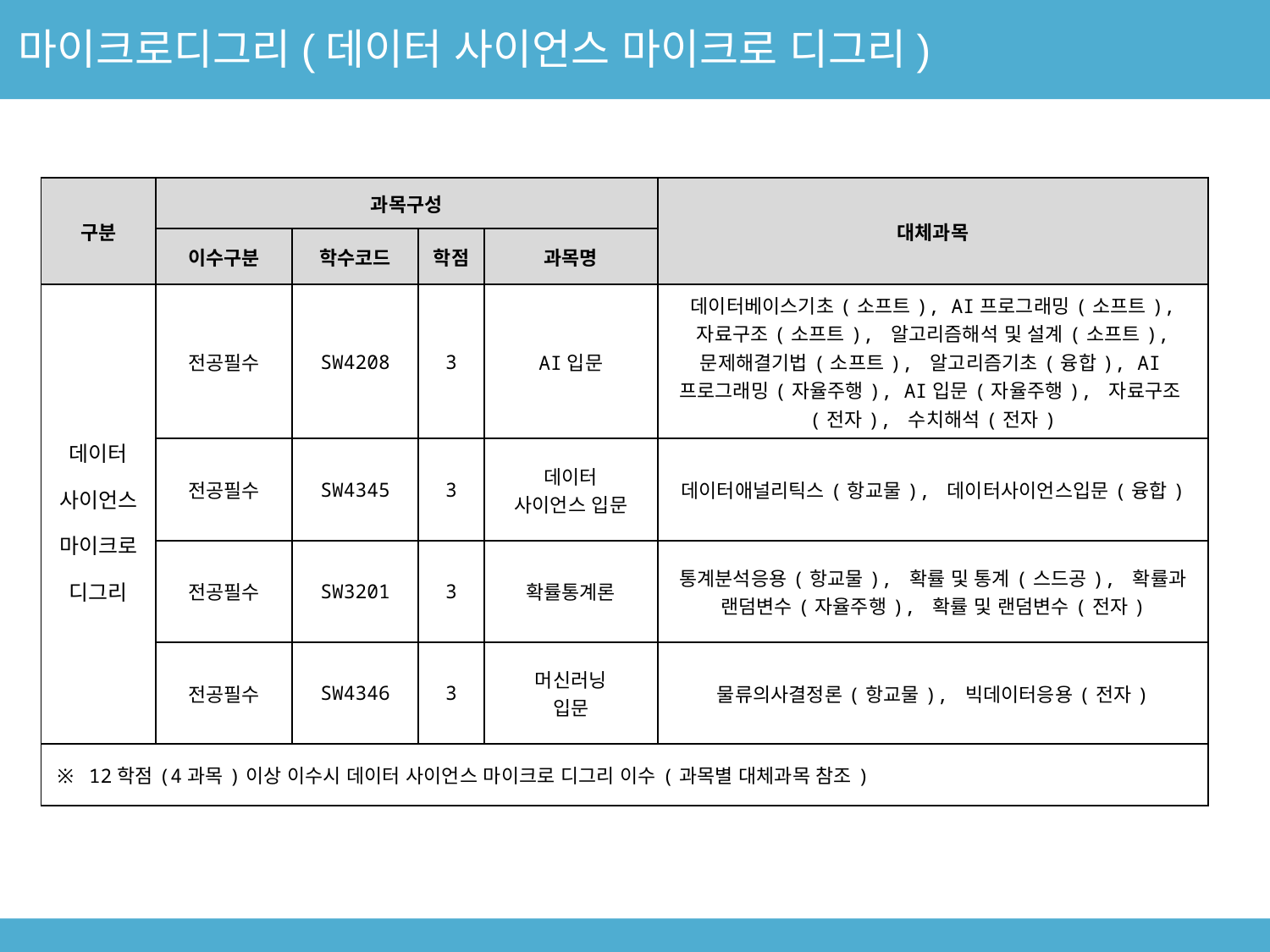

마이크로디그리(데이터 사이언스 마이크로 디그리)
| 구분 | 과목구성 |  |  |  | 대체과목 |
| --- | --- | --- | --- | --- | --- |
|  | 이수구분 | 학수코드 | 학점 | 과목명 |  |
| 데이터 사이언스 마이크로 디그리 | 전공필수 | SW4208 | 3 | AI입문 | 데이터베이스기초(소프트), AI프로그래밍(소프트), 자료구조(소프트), 알고리즘해석 및 설계(소프트), 문제해결기법(소프트), 알고리즘기초(융합), AI프로그래밍(자율주행), AI입문(자율주행), 자료구조(전자), 수치해석(전자) |
|  | 전공필수 | SW4345 | 3 | 데이터 사이언스 입문 | 데이터애널리틱스(항교물), 데이터사이언스입문(융합) |
|  | 전공필수 | SW3201 | 3 | 확률통계론 | 통계분석응용(항교물), 확률 및 통계(스드공), 확률과 랜덤변수(자율주행), 확률 및 랜덤변수(전자) |
|  | 전공필수 | SW4346 | 3 | 머신러닝 입문 | 물류의사결정론(항교물), 빅데이터응용(전자) |
| ※ 12학점(4과목)이상 이수시 데이터 사이언스 마이크로 디그리 이수(과목별 대체과목 참조) |  |  |  |  |  |